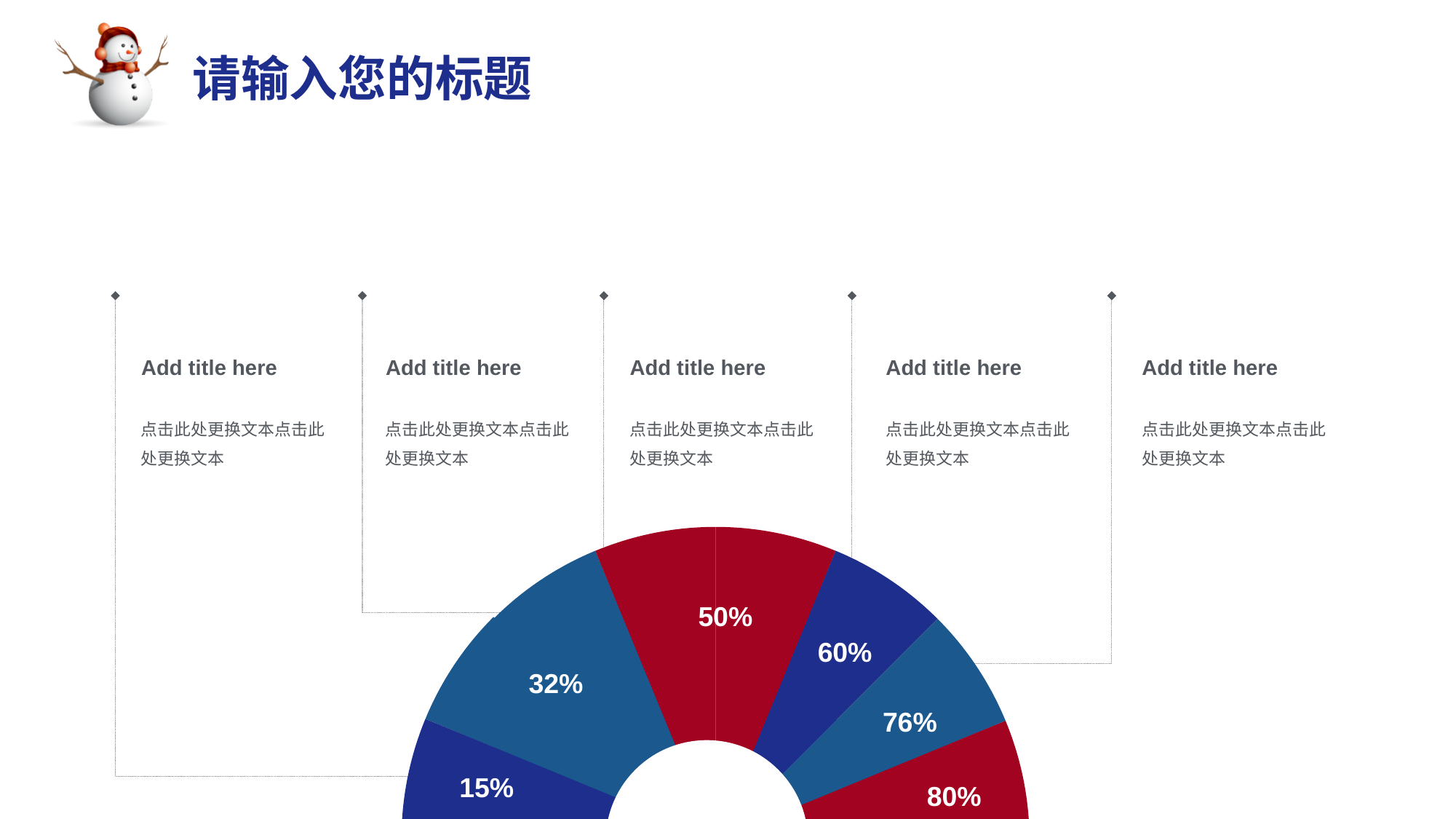

Add title here
点击此处更换文本点击此处更换文本

Add title here
点击此处更换文本点击此处更换文本

Add title here
点击此处更换文本点击此处更换文本

Add title here
点击此处更换文本点击此处更换文本

Add title here
点击此处更换文本点击此处更换文本

50%

60%
32%
76%

15%
80%